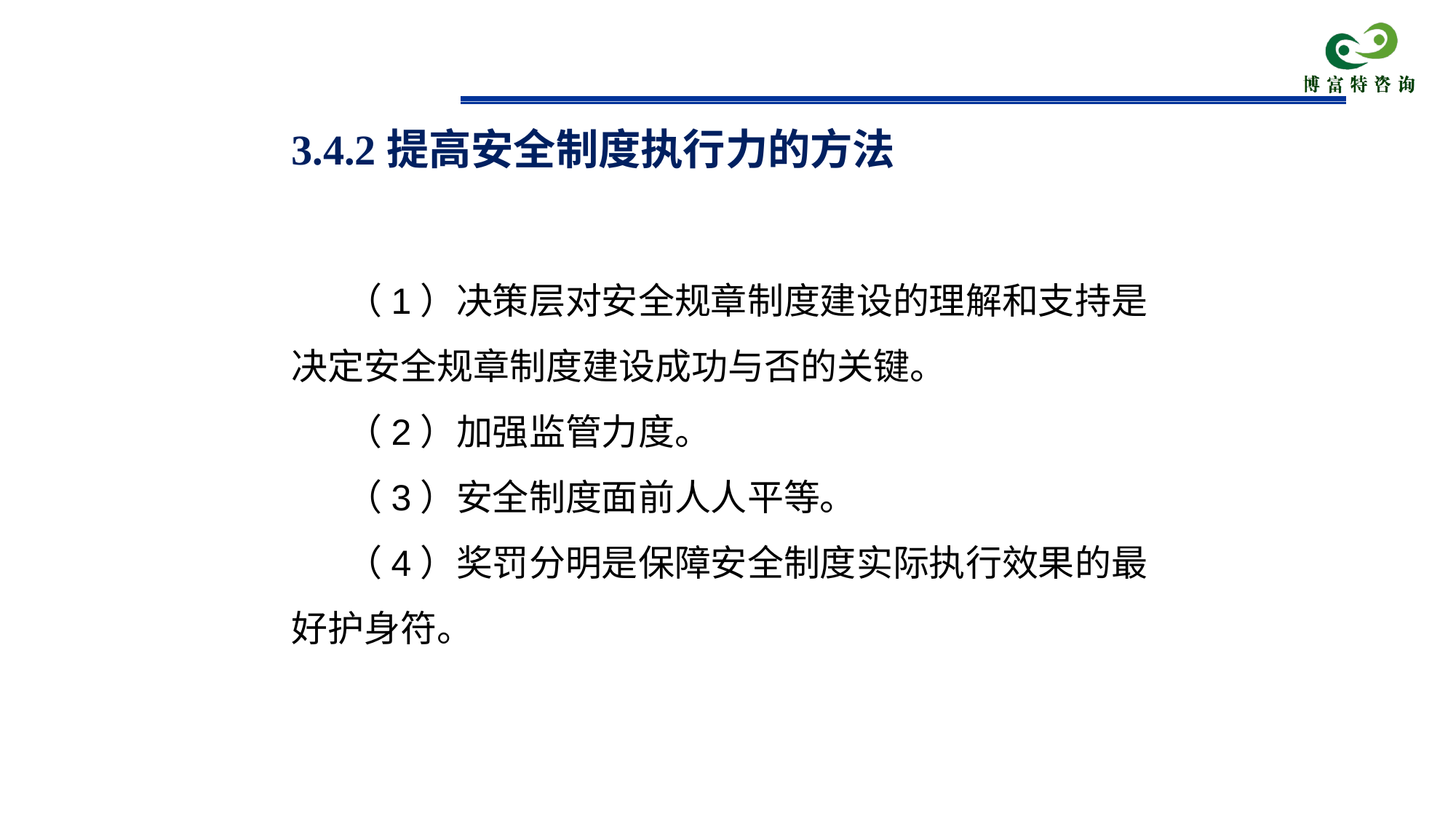

3.4.2提高安全制度执行力的方法
（1）决策层对安全规章制度建设的理解和支持是决定安全规章制度建设成功与否的关键。
（2）加强监管力度。
（3）安全制度面前人人平等。
（4）奖罚分明是保障安全制度实际执行效果的最好护身符。